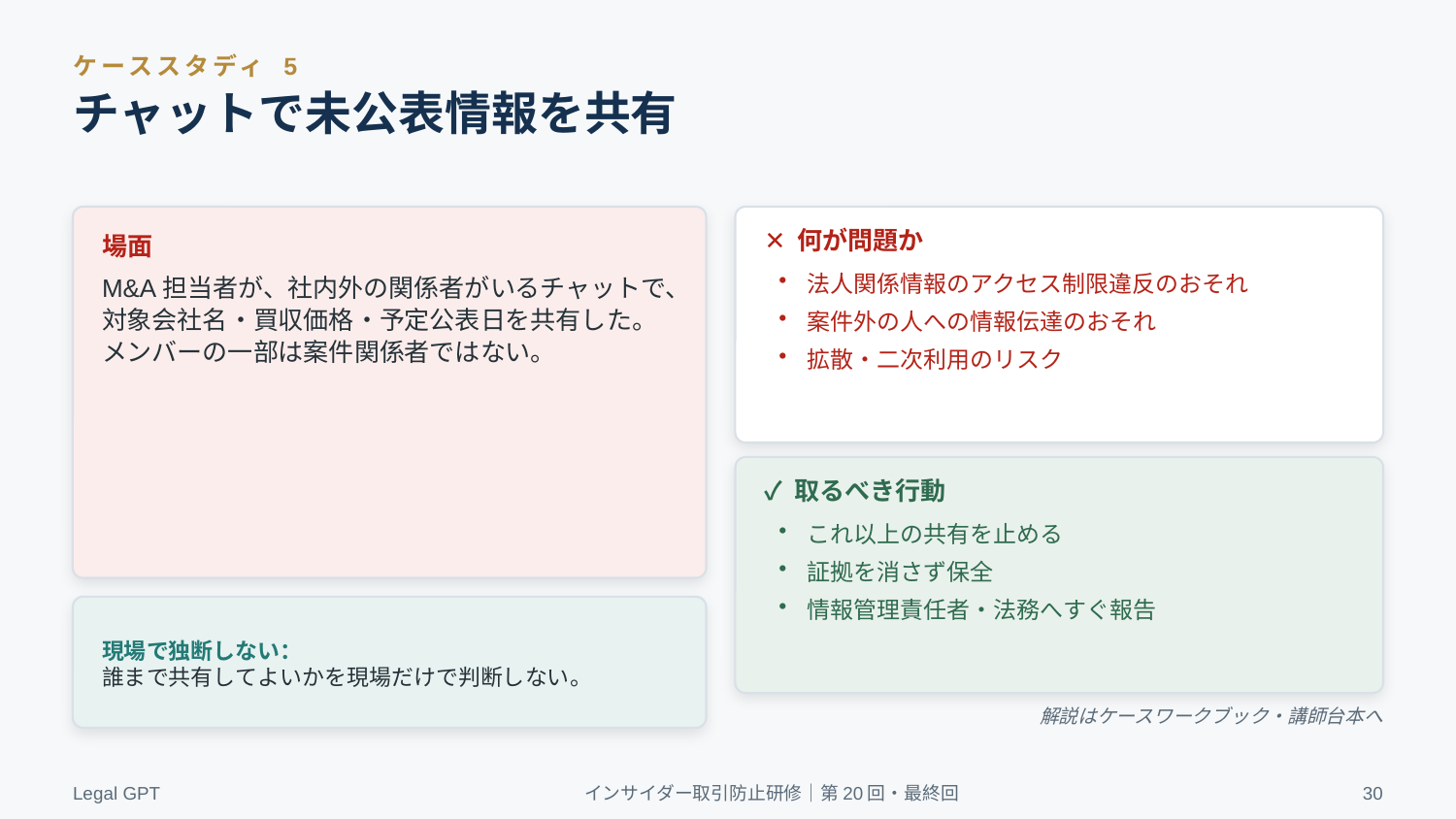

ケーススタディ 5
チャットで未公表情報を共有

✕ 何が問題か
場面
法人関係情報のアクセス制限違反のおそれ
案件外の人への情報伝達のおそれ
拡散・二次利用のリスク
M&A担当者が、社内外の関係者がいるチャットで、対象会社名・買収価格・予定公表日を共有した。メンバーの一部は案件関係者ではない。

✓ 取るべき行動
これ以上の共有を止める
証拠を消さず保全
情報管理責任者・法務へすぐ報告

現場で独断しない：
誰まで共有してよいかを現場だけで判断しない。
解説はケースワークブック・講師台本へ
Legal GPT
インサイダー取引防止研修｜第20回・最終回
30